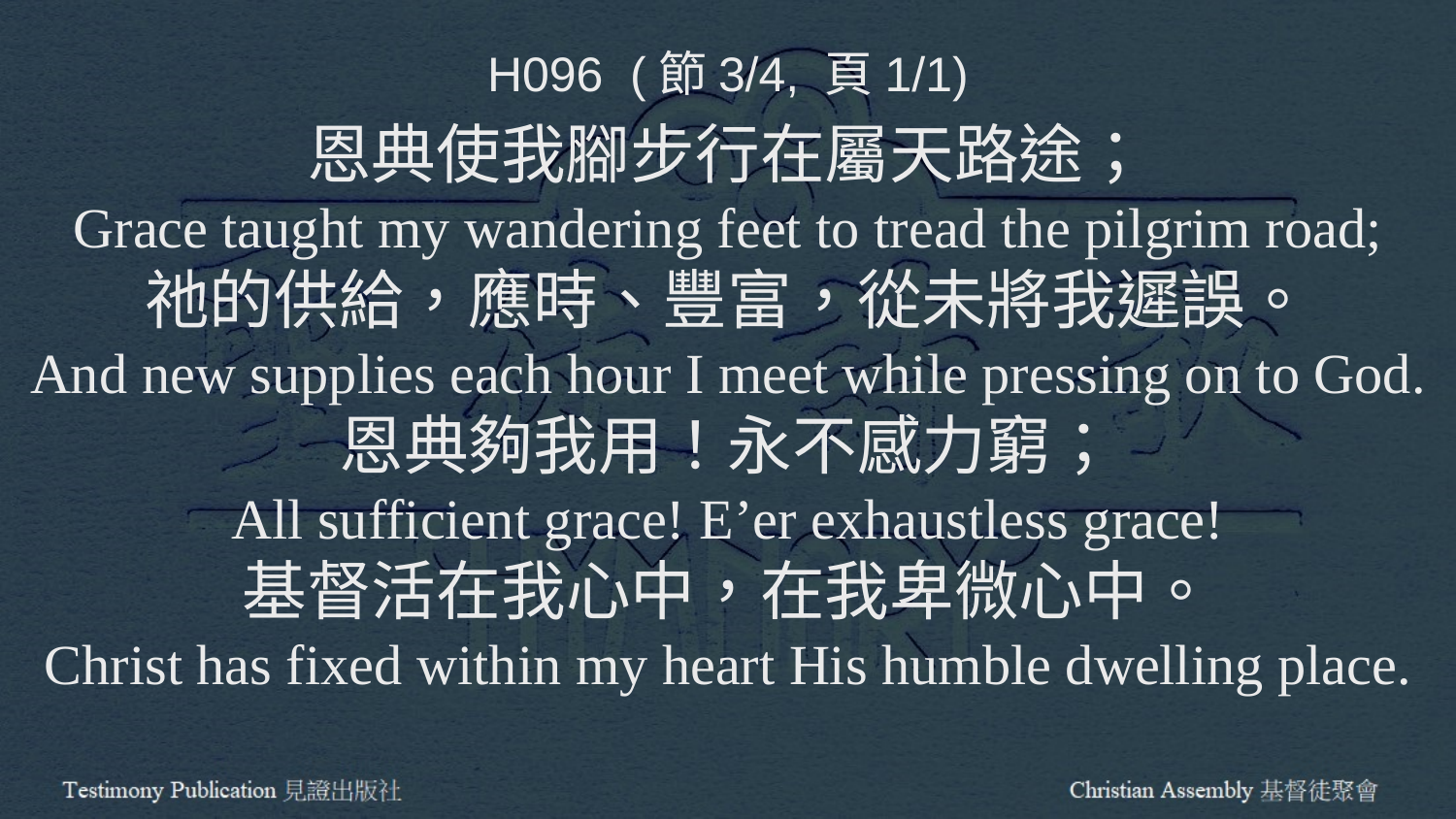

H096  (節3/4, 頁1/1)
恩典使我腳步行在屬天路途；
Grace taught my wandering feet to tread the pilgrim road;
祂的供給，應時、豐富，從未將我遲誤。
And new supplies each hour I meet while pressing on to God.
恩典夠我用！永不感力窮；
All sufficient grace! E’er exhaustless grace!
基督活在我心中，在我卑微心中。
Christ has fixed within my heart His humble dwelling place.